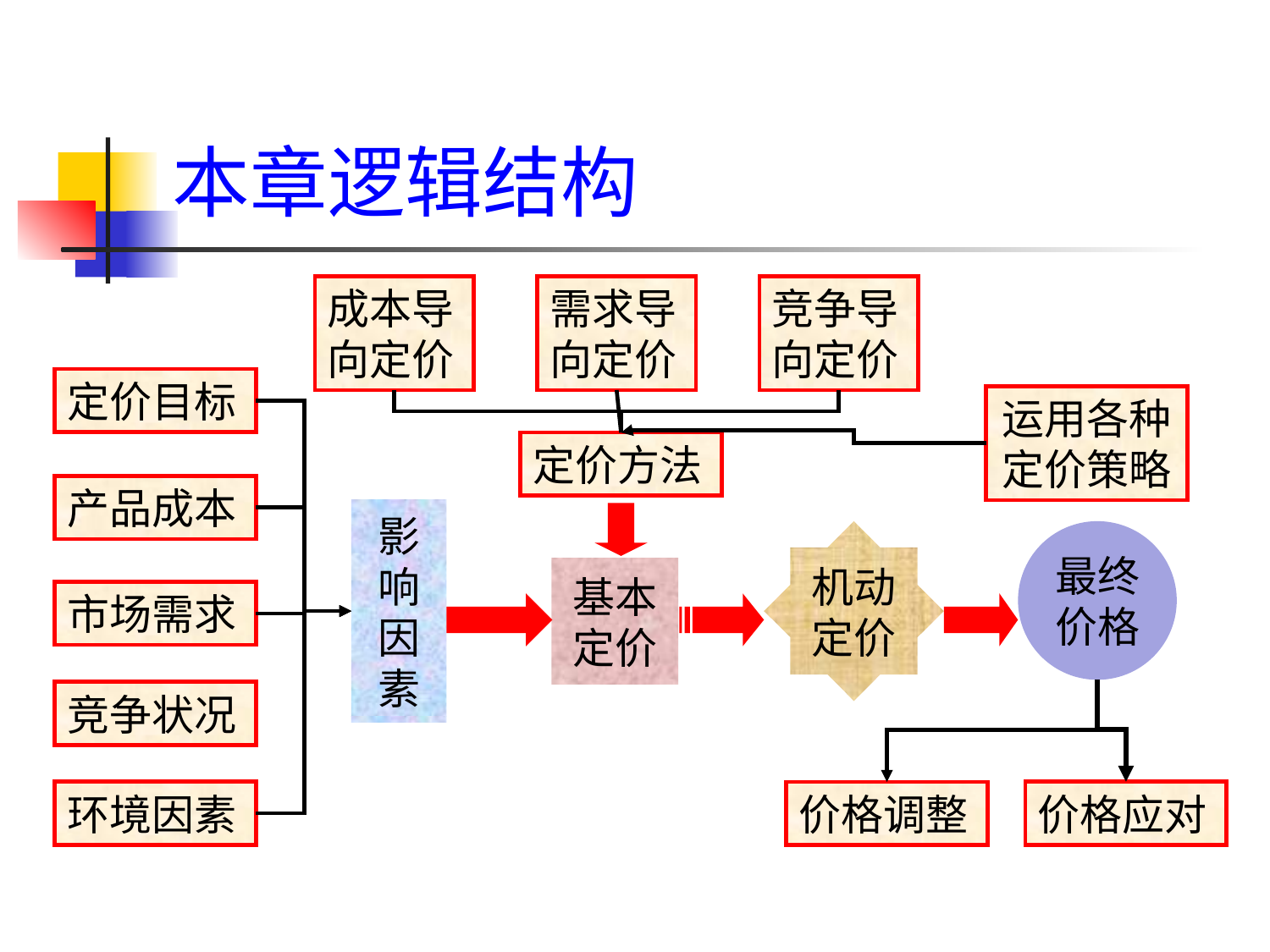

# 本章逻辑结构
成本导向定价
需求导向定价
竞争导向定价
定价目标
产品成本
市场需求
竞争状况
环境因素
运用各种定价策略
定价方法
影
响
因
素

机动
定价
最终
价格
基本
定价

价格应对
价格调整